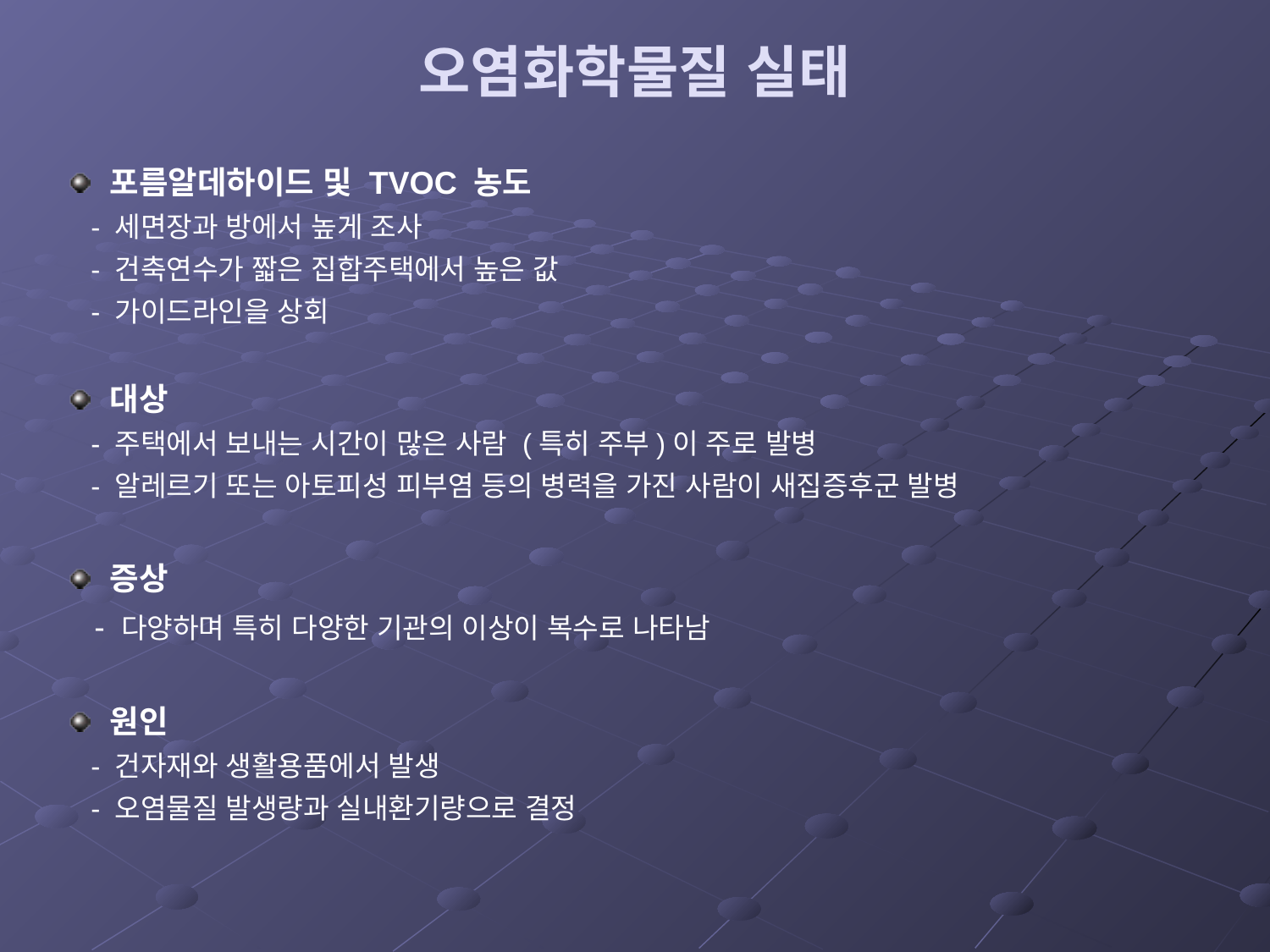

# 오염화학물질 실태
포름알데하이드 및 TVOC 농도
   - 세면장과 방에서 높게 조사
   - 건축연수가 짧은 집합주택에서 높은 값
   - 가이드라인을 상회

대상
   - 주택에서 보내는 시간이 많은 사람 (특히 주부)이 주로 발병
   - 알레르기 또는 아토피성 피부염 등의 병력을 가진 사람이 새집증후군 발병

증상
   - 다양하며 특히 다양한 기관의 이상이 복수로 나타남

원인
   - 건자재와 생활용품에서 발생
   - 오염물질 발생량과 실내환기량으로 결정